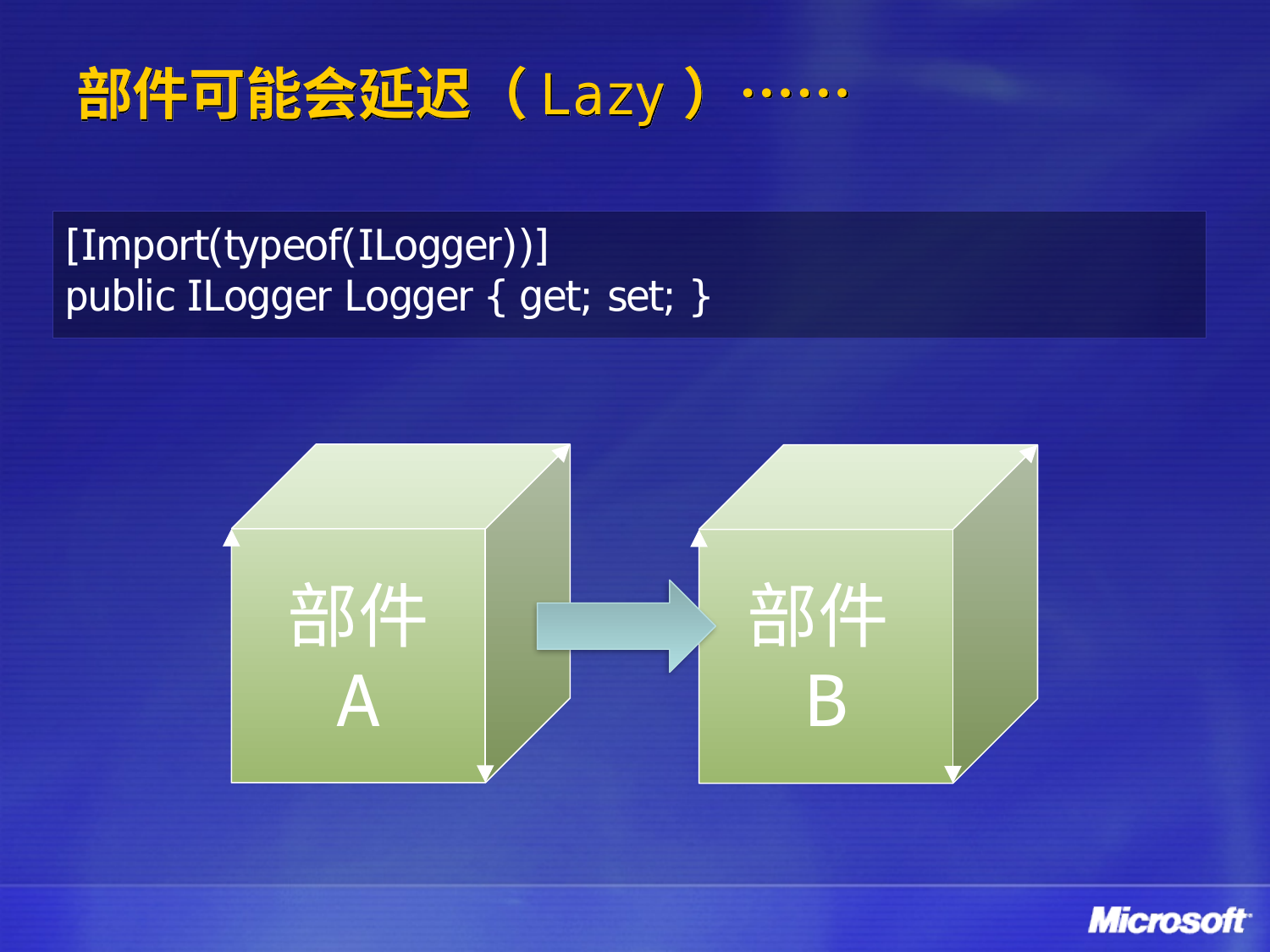

# 部件可能会延迟（Lazy）……
[Import(typeof(ILogger))]
public ILogger Logger { get; set; }
部件
A
部件
B